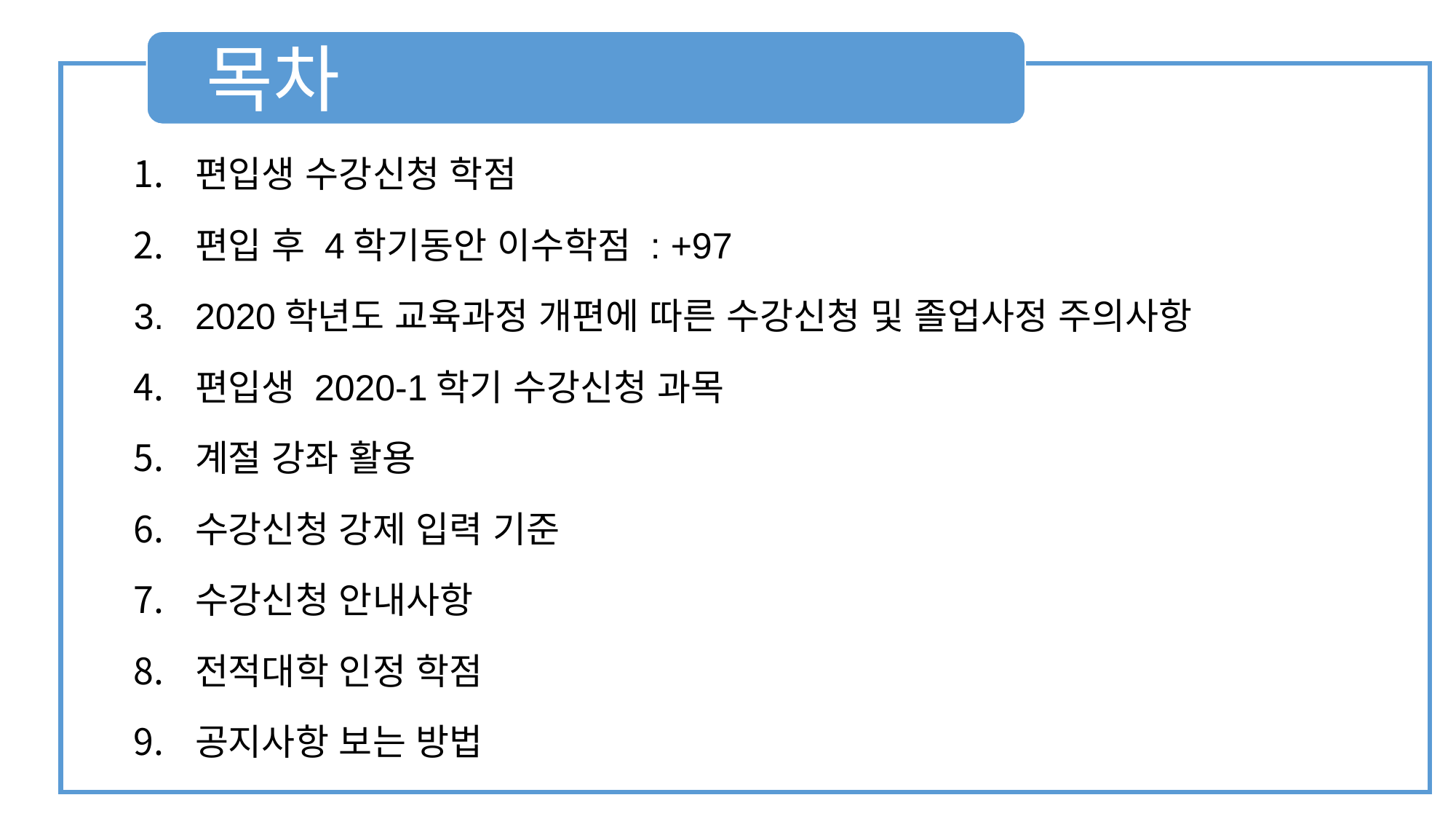

목차

편입생 수강신청 학점
편입 후 4학기동안 이수학점 : +97
2020학년도 교육과정 개편에 따른 수강신청 및 졸업사정 주의사항
편입생 2020-1학기 수강신청 과목
계절 강좌 활용
수강신청 강제 입력 기준
수강신청 안내사항
전적대학 인정 학점
공지사항 보는 방법